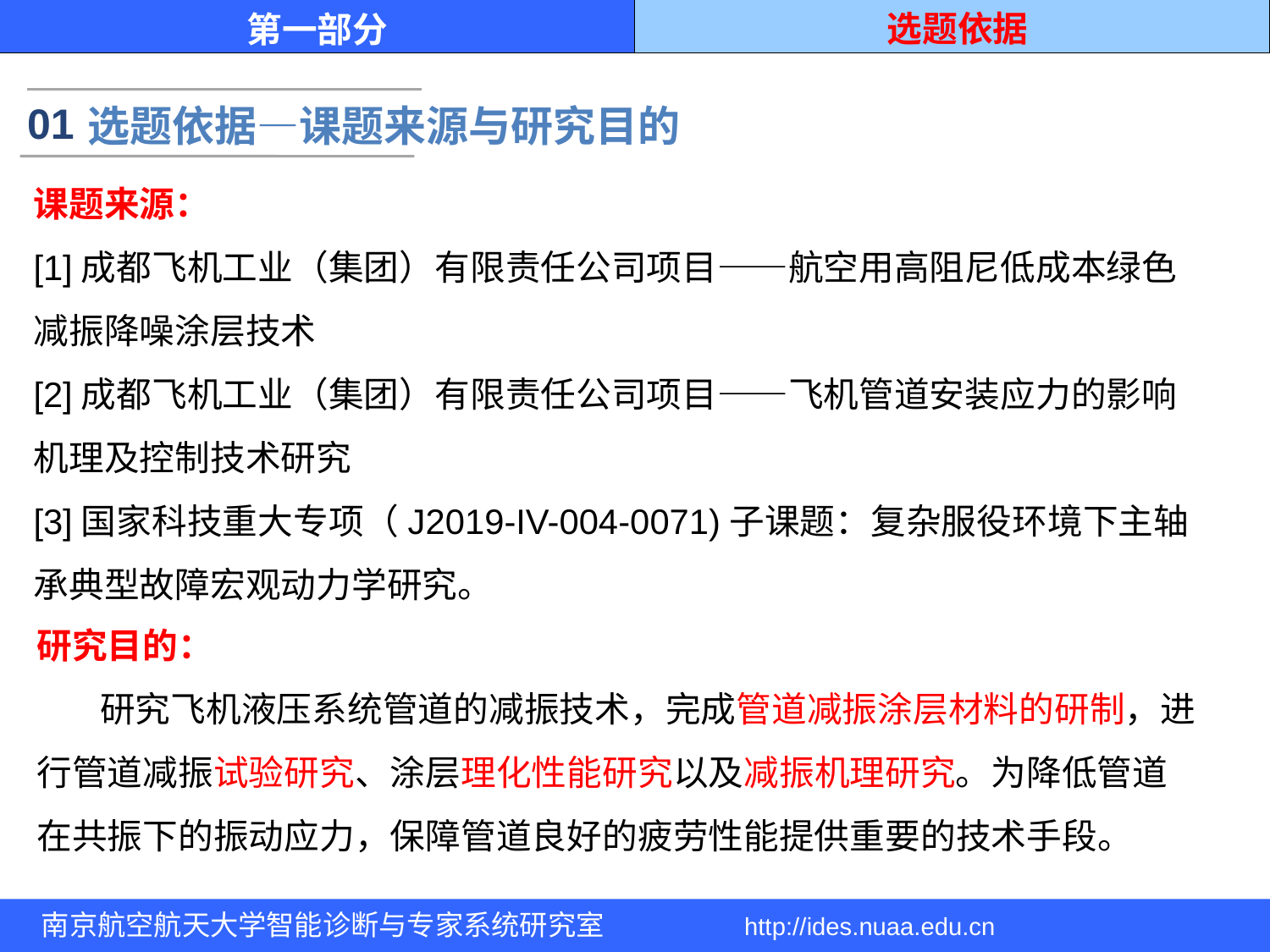

选题依据
第一部分
01
选题依据—课题来源与研究目的
课题来源：
[1]成都飞机工业（集团）有限责任公司项目——航空用高阻尼低成本绿色减振降噪涂层技术
[2]成都飞机工业（集团）有限责任公司项目——飞机管道安装应力的影响机理及控制技术研究
[3]国家科技重大专项（J2019-IV-004-0071)子课题：复杂服役环境下主轴承典型故障宏观动力学研究。
研究目的：
       研究飞机液压系统管道的减振技术，完成管道减振涂层材料的研制，进行管道减振试验研究、涂层理化性能研究以及减振机理研究。为降低管道在共振下的振动应力，保障管道良好的疲劳性能提供重要的技术手段。
南京航空航天大学智能诊断与专家系统研究室                 http://ides.nuaa.edu.cn